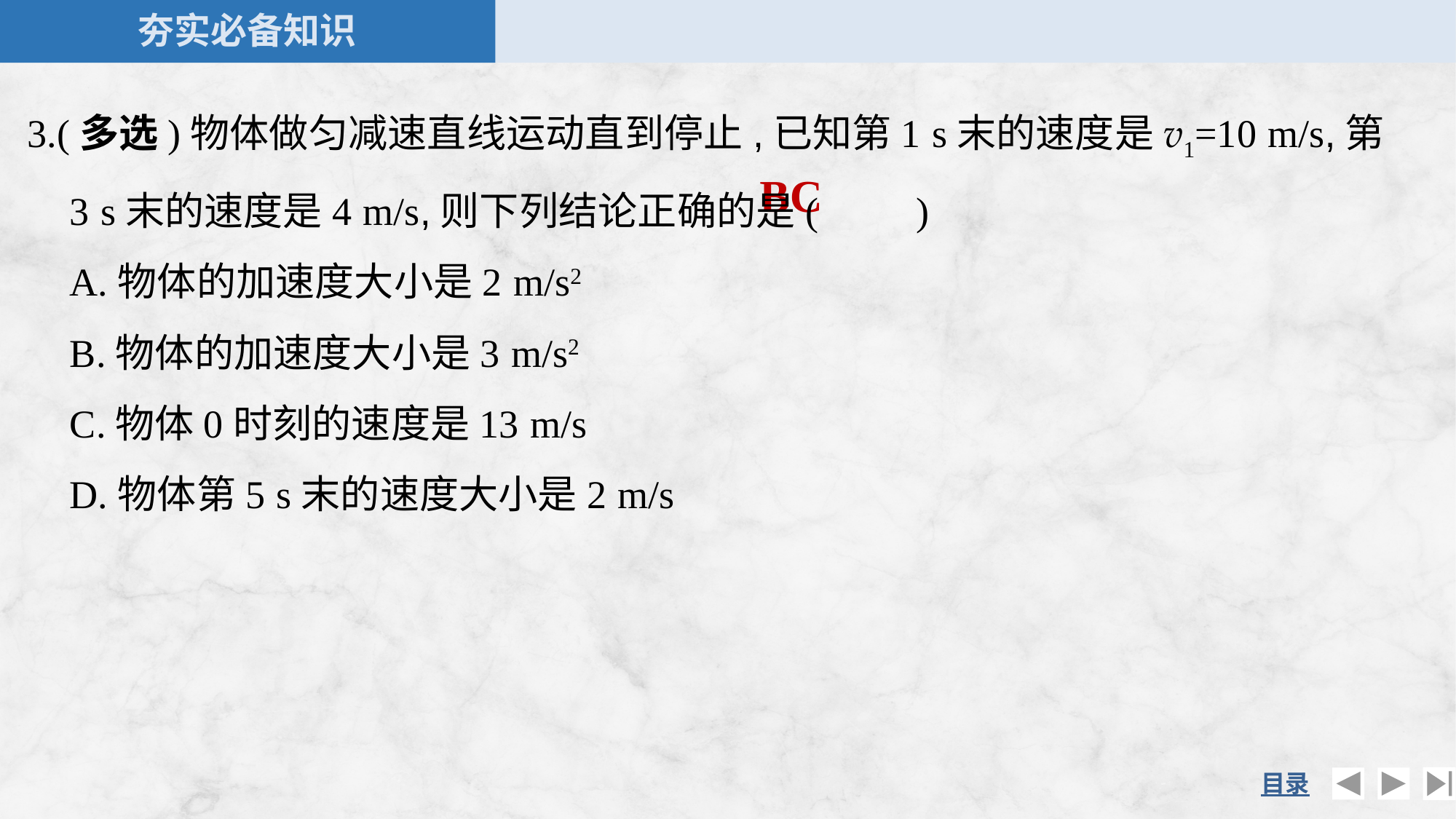

3.(多选)物体做匀减速直线运动直到停止,已知第1 s末的速度是v1=10 m/s,第3 s末的速度是4 m/s,则下列结论正确的是(　　)
	A.物体的加速度大小是2 m/s2
	B.物体的加速度大小是3 m/s2
	C.物体0时刻的速度是13 m/s
	D.物体第5 s末的速度大小是2 m/s
BC